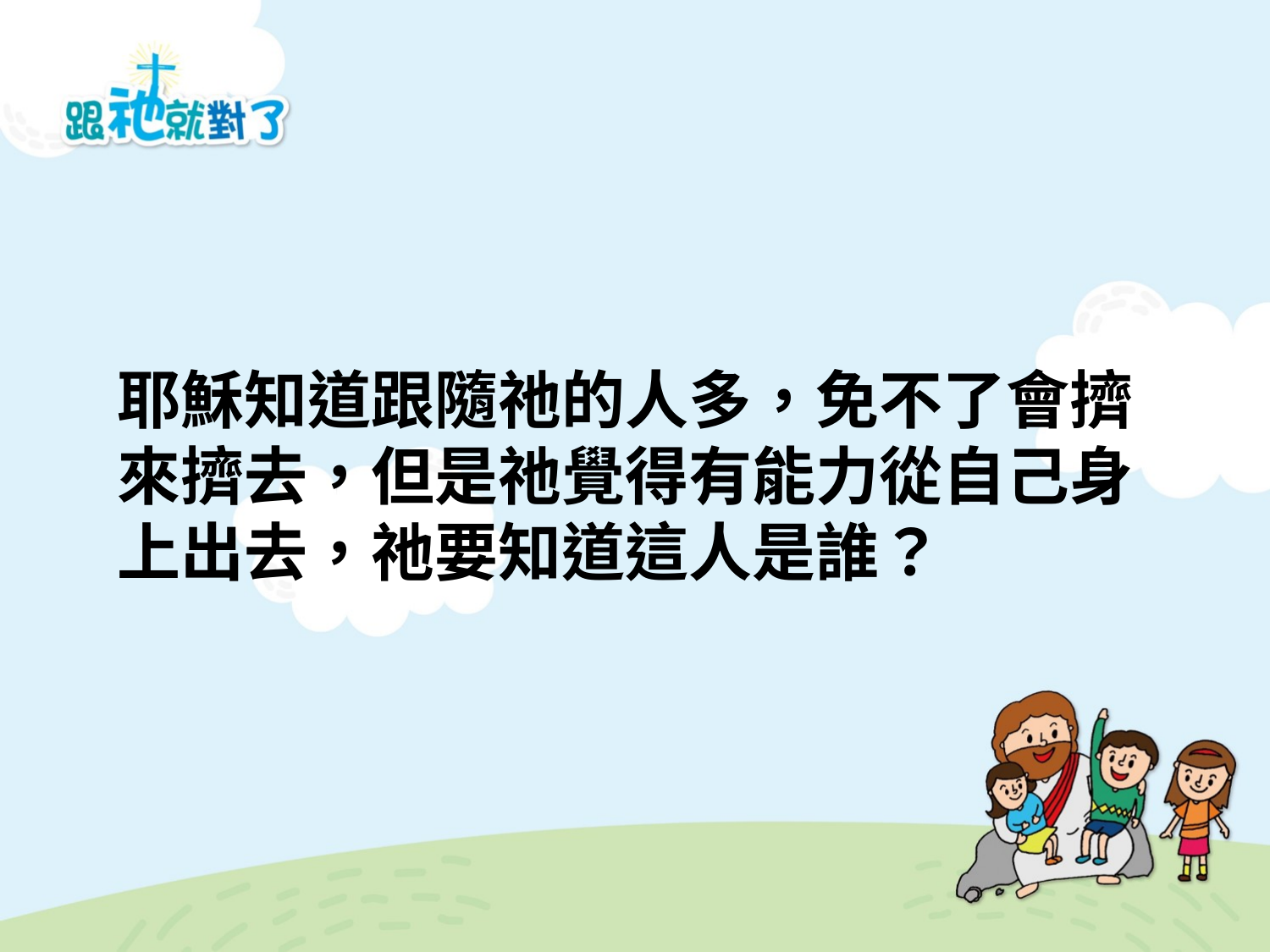

耶穌知道跟隨祂的人多，免不了會擠來擠去，但是祂覺得有能力從自己身上出去，祂要知道這人是誰？